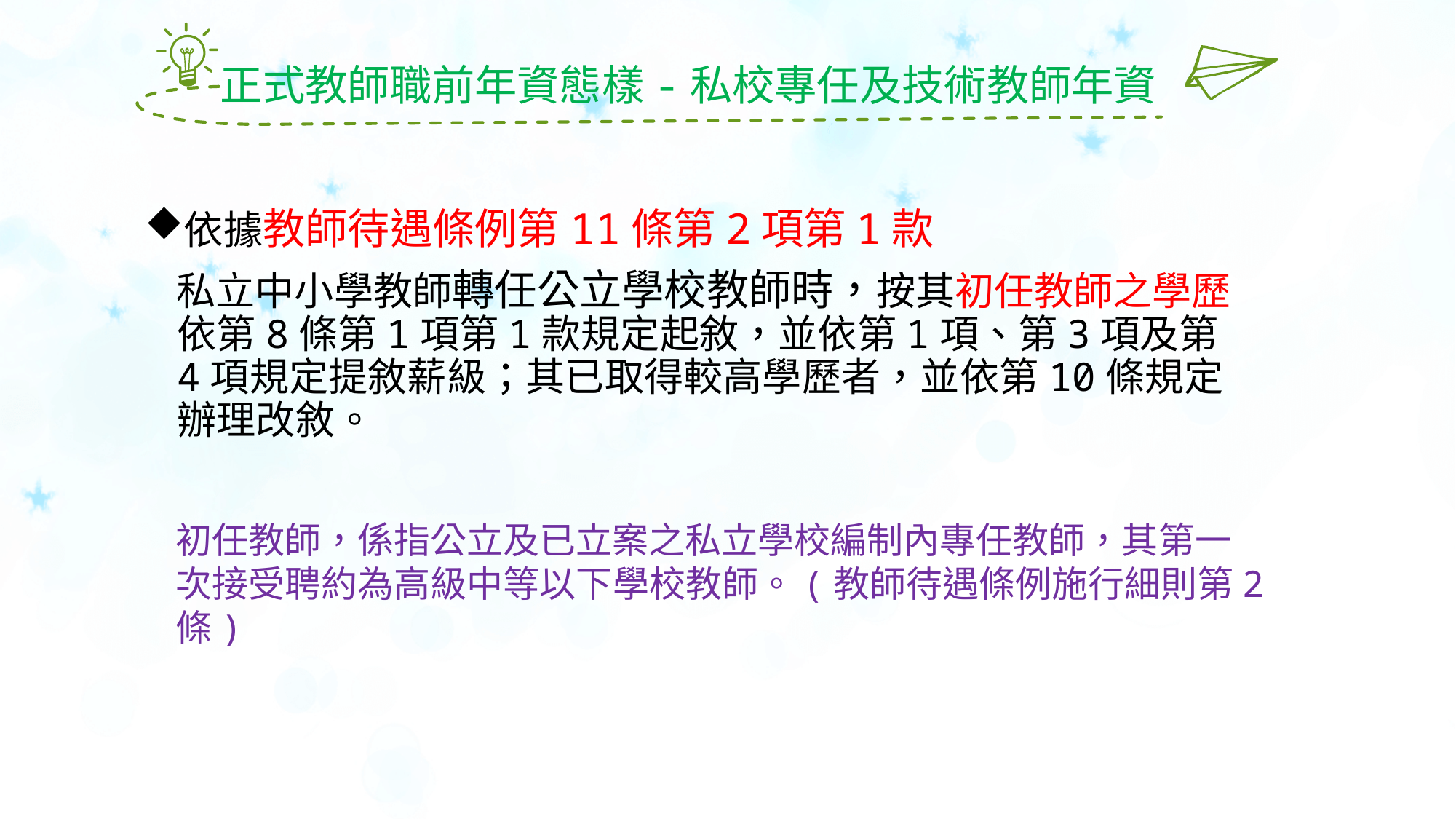

# 正式教師職前年資態樣-私校專任及技術教師年資
依據教師待遇條例第11條第2項第1款
私立中小學教師轉任公立學校教師時，按其初任教師之學歷依第8條第1項第1款規定起敘，並依第1項、第3項及第4項規定提敘薪級；其已取得較高學歷者，並依第10條規定辦理改敘。
初任教師，係指公立及已立案之私立學校編制內專任教師，其第一次接受聘約為高級中等以下學校教師。(教師待遇條例施行細則第2條)